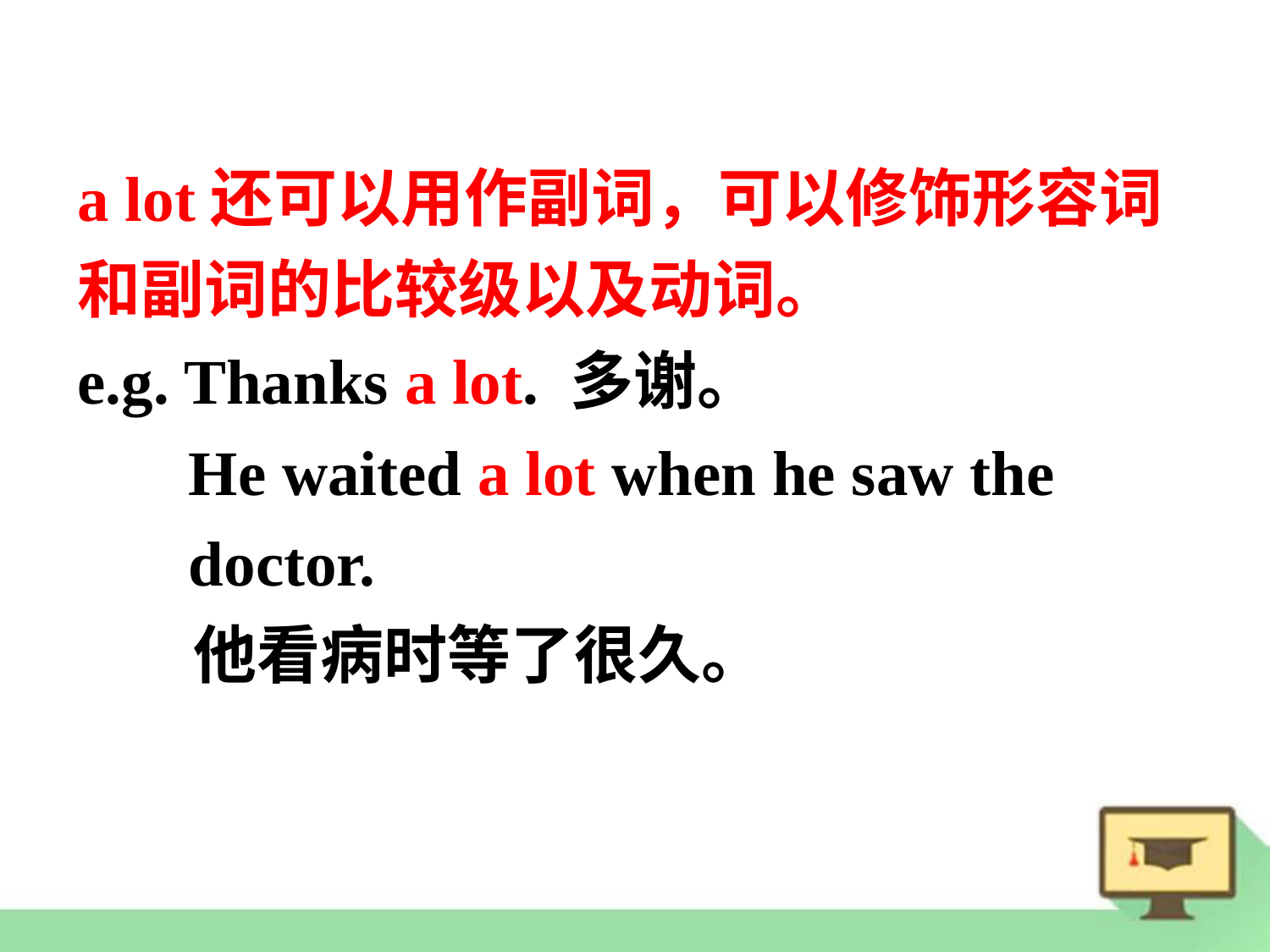

a lot还可以用作副词，可以修饰形容词和副词的比较级以及动词。
e.g. Thanks a lot. 多谢。
       He waited a lot when he saw the
       doctor.
       他看病时等了很久。